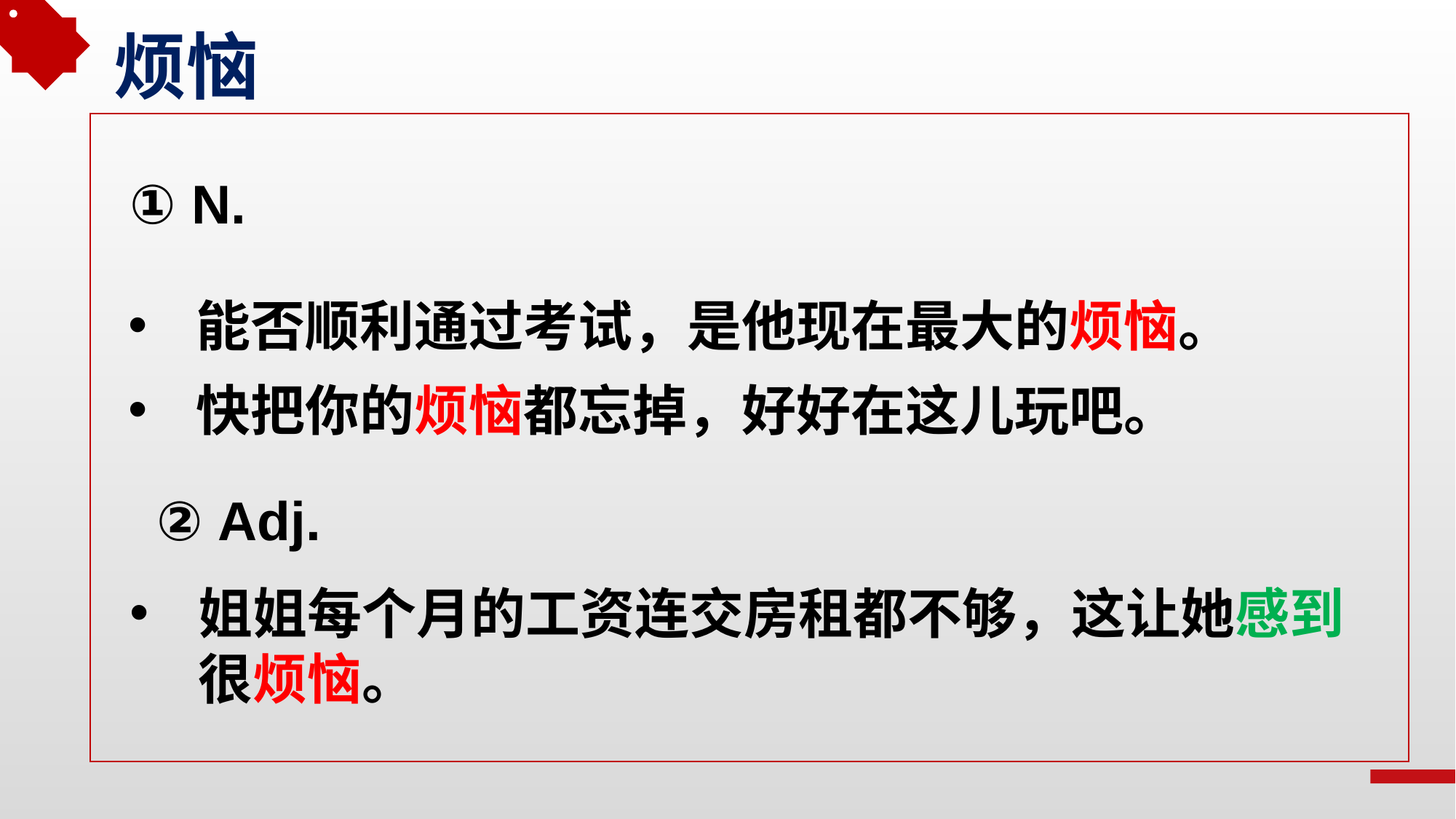

烦恼

① N.
能否顺利通过考试，是他现在最大的烦恼。
快把你的烦恼都忘掉，好好在这儿玩吧。
② Adj.
姐姐每个月的工资连交房租都不够，这让她感到很烦恼。